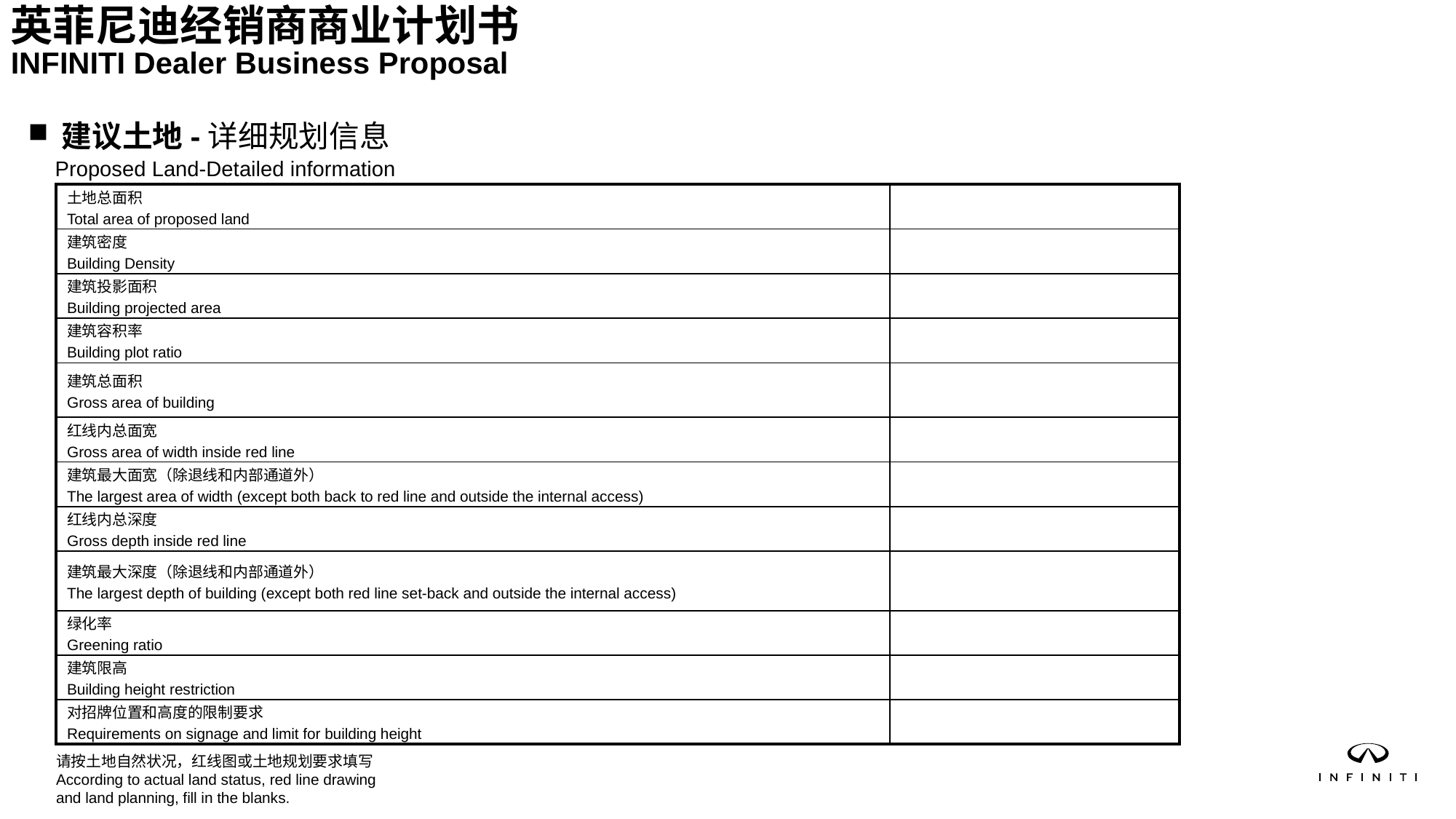

英菲尼迪经销商商业计划书
INFINITI Dealer Business Proposal
 建议土地-详细规划信息
    Proposed Land-Detailed information
| 土地总面积 Total area of proposed land |  |
| --- | --- |
| 建筑密度 Building Density |  |
| 建筑投影面积 Building projected area |  |
| 建筑容积率 Building plot ratio |  |
| 建筑总面积 Gross area of building |  |
| 红线内总面宽 Gross area of width inside red line |  |
| 建筑最大面宽（除退线和内部通道外） The largest area of width (except both back to red line and outside the internal access) |  |
| 红线内总深度 Gross depth inside red line |  |
| 建筑最大深度（除退线和内部通道外） The largest depth of building (except both red line set-back and outside the internal access) |  |
| 绿化率 Greening ratio |  |
| 建筑限高 Building height restriction |  |
| 对招牌位置和高度的限制要求 Requirements on signage and limit for building height |  |
请按土地自然状况，红线图或土地规划要求填写
According to actual land status, red line drawing
and land planning, fill in the blanks.